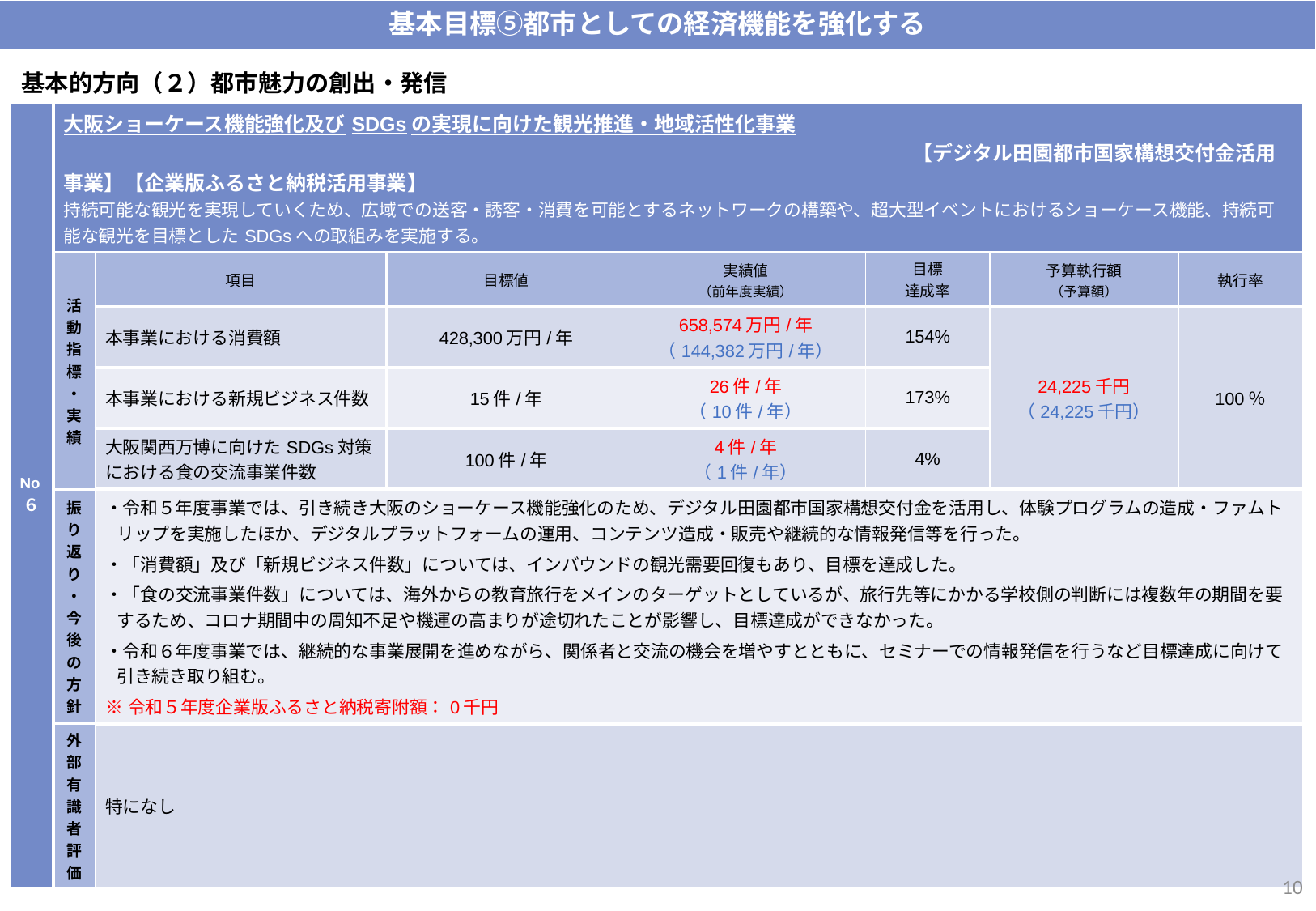

基本目標⑤都市としての経済機能を強化する
基本的方向（２）都市魅力の創出・発信
| No６ | 大阪ショーケース機能強化及びSDGsの実現に向けた観光推進・地域活性化事業 　　　　　　　　　　　　　　　　　　　　　　　　　　　　　　　　　　　　　　　　　　【デジタル田園都市国家構想交付金活用事業】【企業版ふるさと納税活用事業】 持続可能な観光を実現していくため、広域での送客・誘客・消費を可能とするネットワークの構築や、超大型イベントにおけるショーケース機能、持続可能な観光を目標としたSDGsへの取組みを実施する。 |  |  |  |  |  |  |
| --- | --- | --- | --- | --- | --- | --- | --- |
|  | 活動指標・実績 | 項目 | 目標値 | 実績値 （前年度実績） | 目標 達成率 | 予算執行額 （予算額） | 執行率 |
|  |  | 本事業における消費額 | 428,300万円/年 | 658,574万円/年 （144,382万円/年） | 154% | 24,225千円 （24,225千円） | 100％ |
|  |  | 本事業における新規ビジネス件数 | 15件/年 | 26件/年 （10件/年） | 173% |  |  |
|  |  | 大阪関西万博に向けたSDGs対策における食の交流事業件数 | 100件/年 | 4件/年 （1件/年） | 4% |  |  |
|  | 振り返り・今後の方針 | ・令和５年度事業では、引き続き大阪のショーケース機能強化のため、デジタル田園都市国家構想交付金を活用し、体験プログラムの造成・ファムトリップを実施したほか、デジタルプラットフォームの運用、コンテンツ造成・販売や継続的な情報発信等を行った。 ・「消費額」及び「新規ビジネス件数」については、インバウンドの観光需要回復もあり、目標を達成した。 ・「食の交流事業件数」については、海外からの教育旅行をメインのターゲットとしているが、旅行先等にかかる学校側の判断には複数年の期間を要するため、コロナ期間中の周知不足や機運の高まりが途切れたことが影響し、目標達成ができなかった。 ・令和６年度事業では、継続的な事業展開を進めながら、関係者と交流の機会を増やすとともに、セミナーでの情報発信を行うなど目標達成に向けて引き続き取り組む。 ※令和５年度企業版ふるさと納税寄附額：0千円 |  |  |  |  |  |
|  | 外部有識者評価 | 特になし |  |  |  |  |  |
10